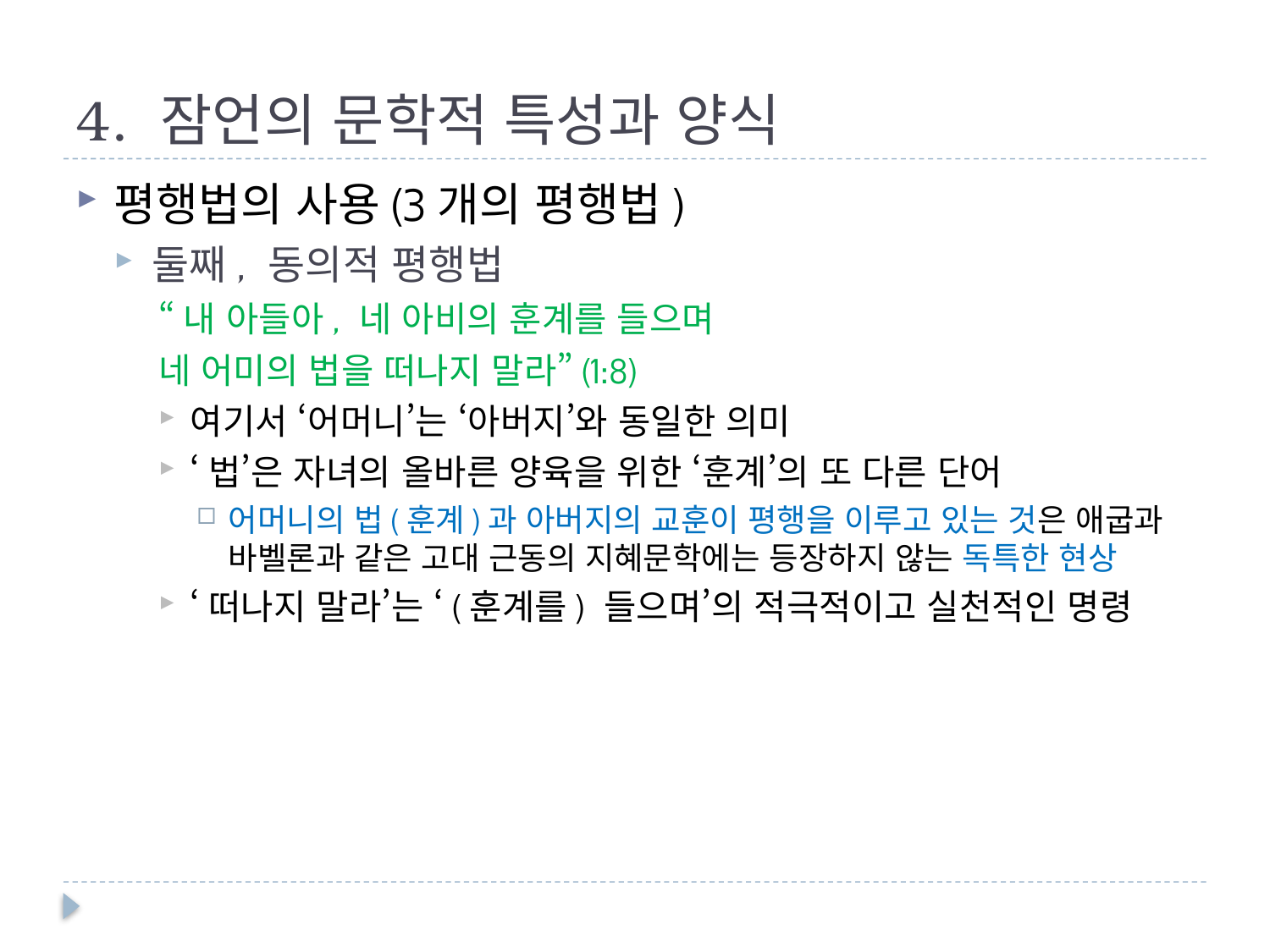

# 4. 잠언의 문학적 특성과 양식
평행법의 사용(3개의 평행법)
둘째, 동의적 평행법
“내 아들아, 네 아비의 훈계를 들으며
네 어미의 법을 떠나지 말라”(1:8)
여기서 ‘어머니’는 ‘아버지’와 동일한 의미
‘법’은 자녀의 올바른 양육을 위한 ‘훈계’의 또 다른 단어
어머니의 법(훈계)과 아버지의 교훈이 평행을 이루고 있는 것은 애굽과 바벨론과 같은 고대 근동의 지혜문학에는 등장하지 않는 독특한 현상
‘떠나지 말라’는 ‘(훈계를) 들으며’의 적극적이고 실천적인 명령